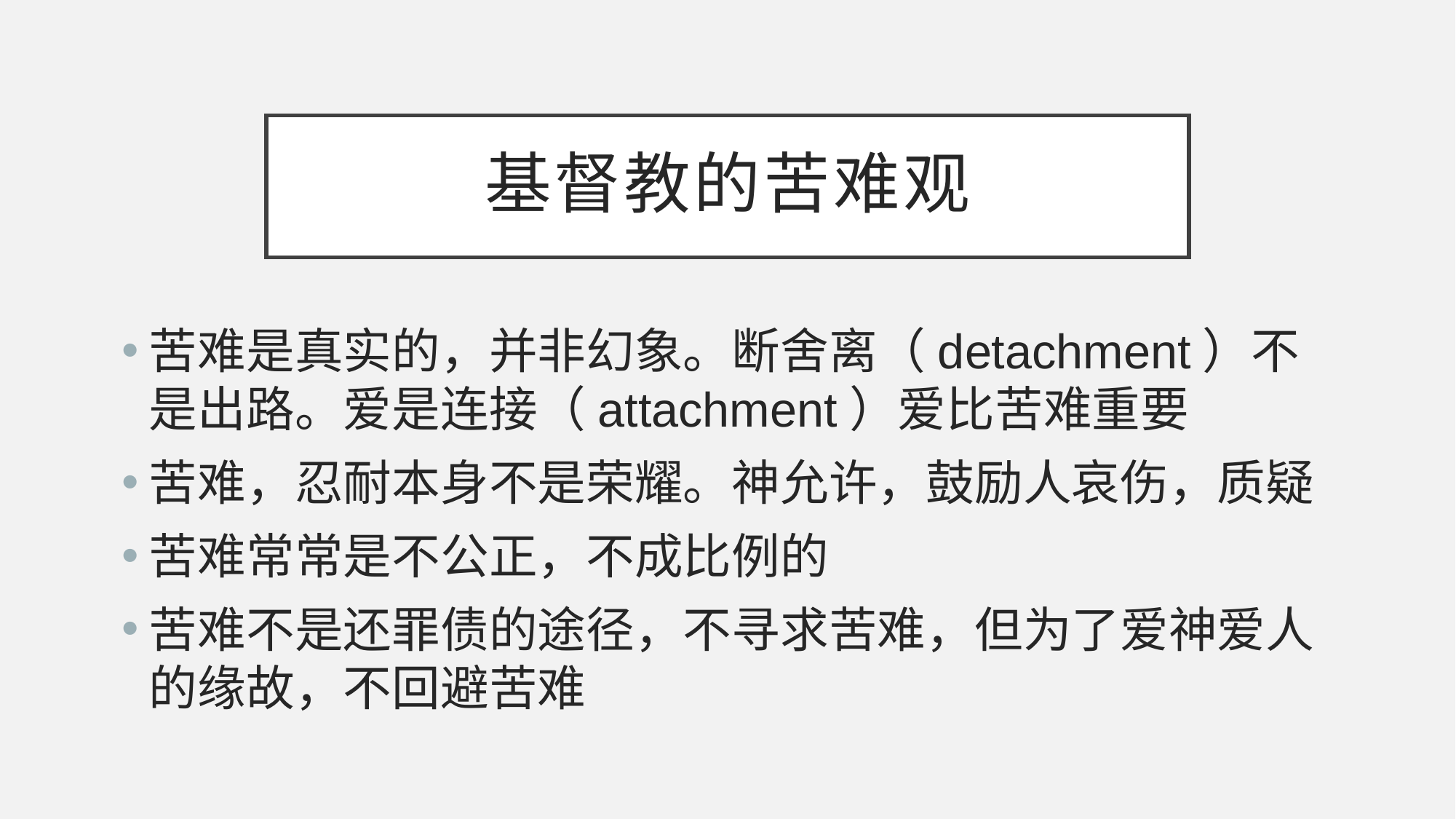

# 基督教的苦难观
苦难是真实的，并非幻象。断舍离（detachment）不是出路。爱是连接（attachment）爱比苦难重要
苦难，忍耐本身不是荣耀。神允许，鼓励人哀伤，质疑
苦难常常是不公正，不成比例的
苦难不是还罪债的途径，不寻求苦难，但为了爱神爱人的缘故，不回避苦难